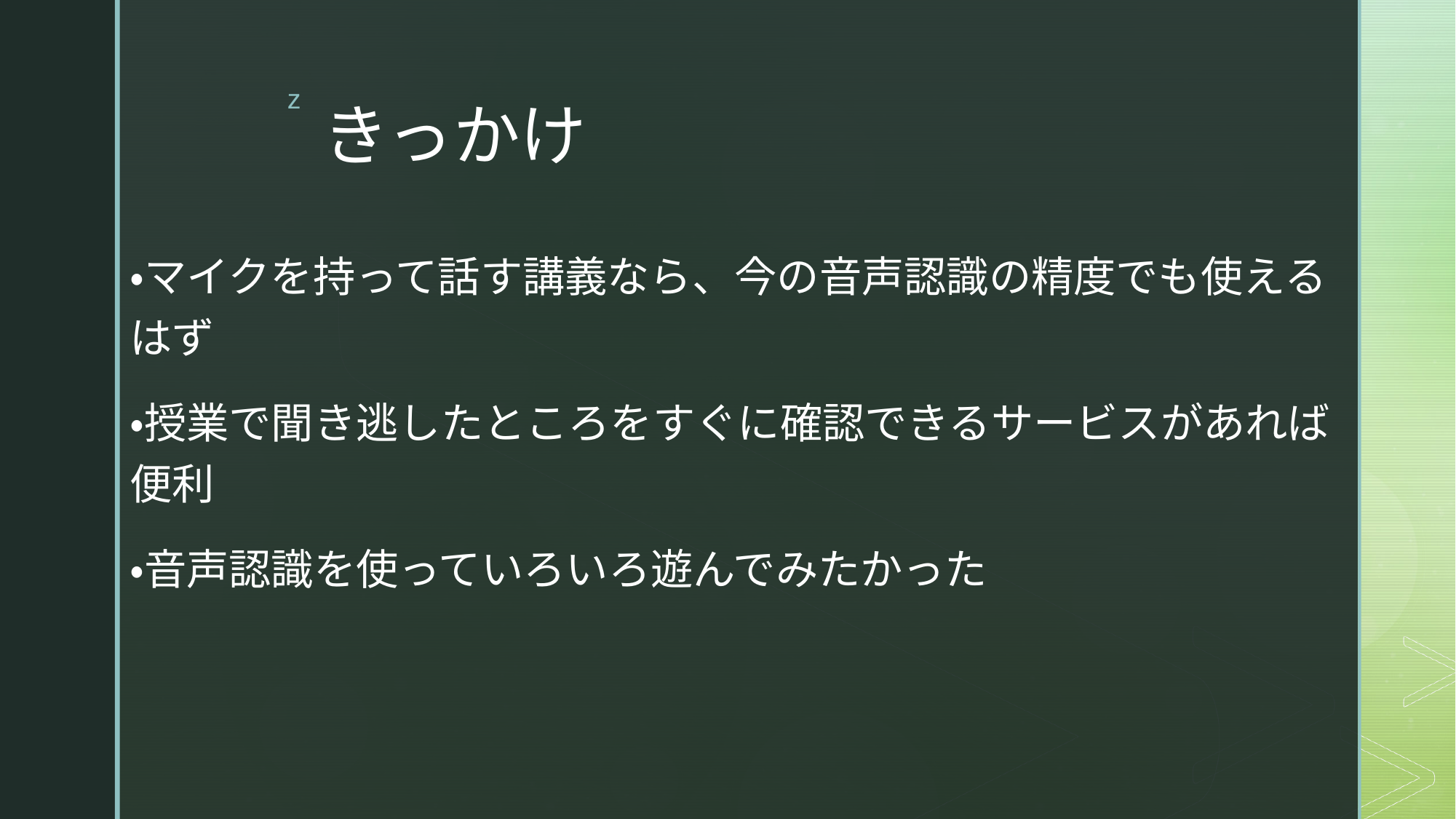

# きっかけ
・マイクを持って話す講義なら、今の音声認識の精度でも使えるはず
・授業で聞き逃したところをすぐに確認できるサービスがあれば便利
・音声認識を使っていろいろ遊んでみたかった